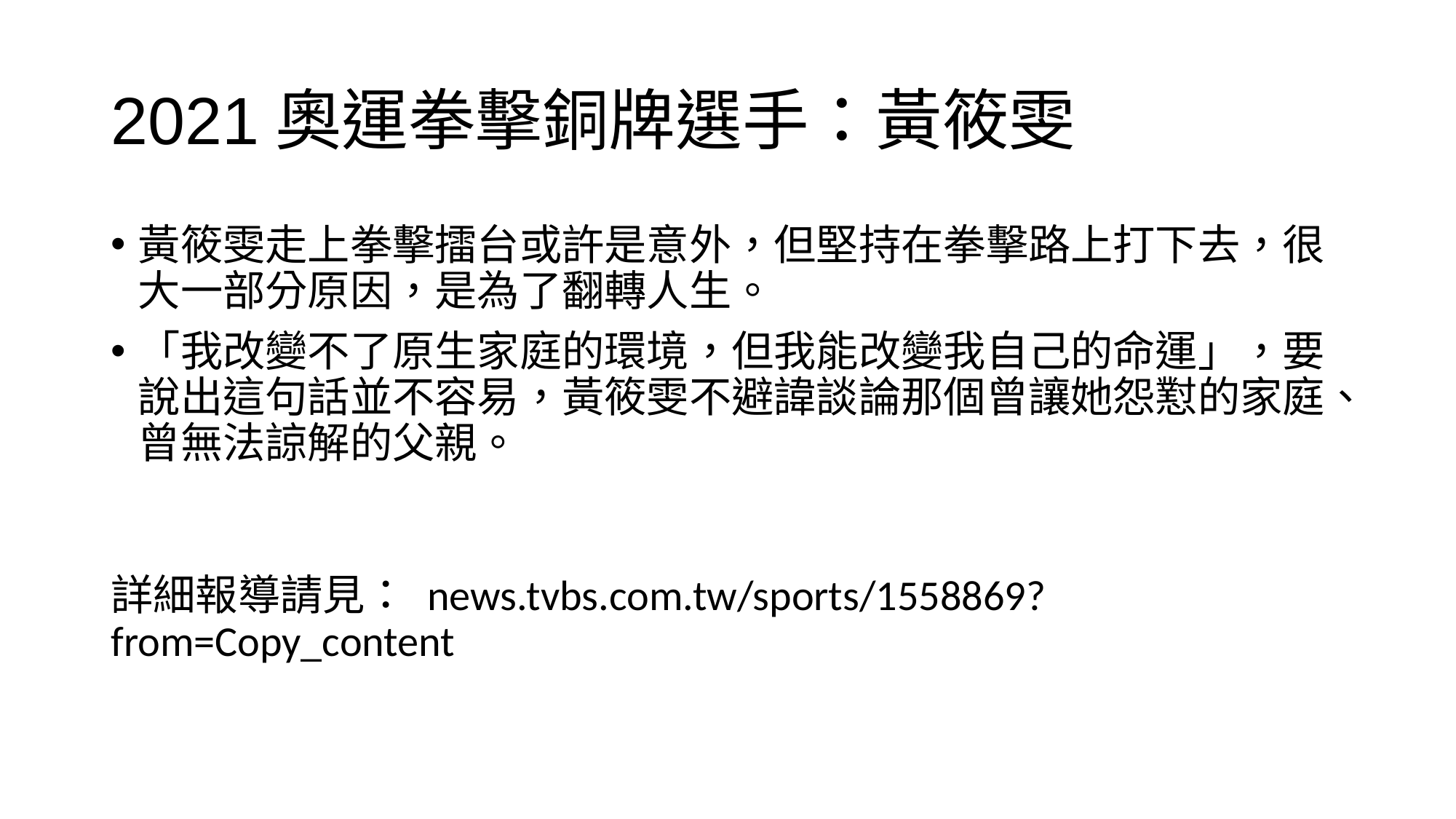

# 2021奧運拳擊銅牌選手：黃筱雯
黃筱雯走上拳擊擂台或許是意外，但堅持在拳擊路上打下去，很大一部分原因，是為了翻轉人生。
「我改變不了原生家庭的環境，但我能改變我自己的命運」，要說出這句話並不容易，黃筱雯不避諱談論那個曾讓她怨懟的家庭、曾無法諒解的父親。
詳細報導請見： news.tvbs.com.tw/sports/1558869?from=Copy_content